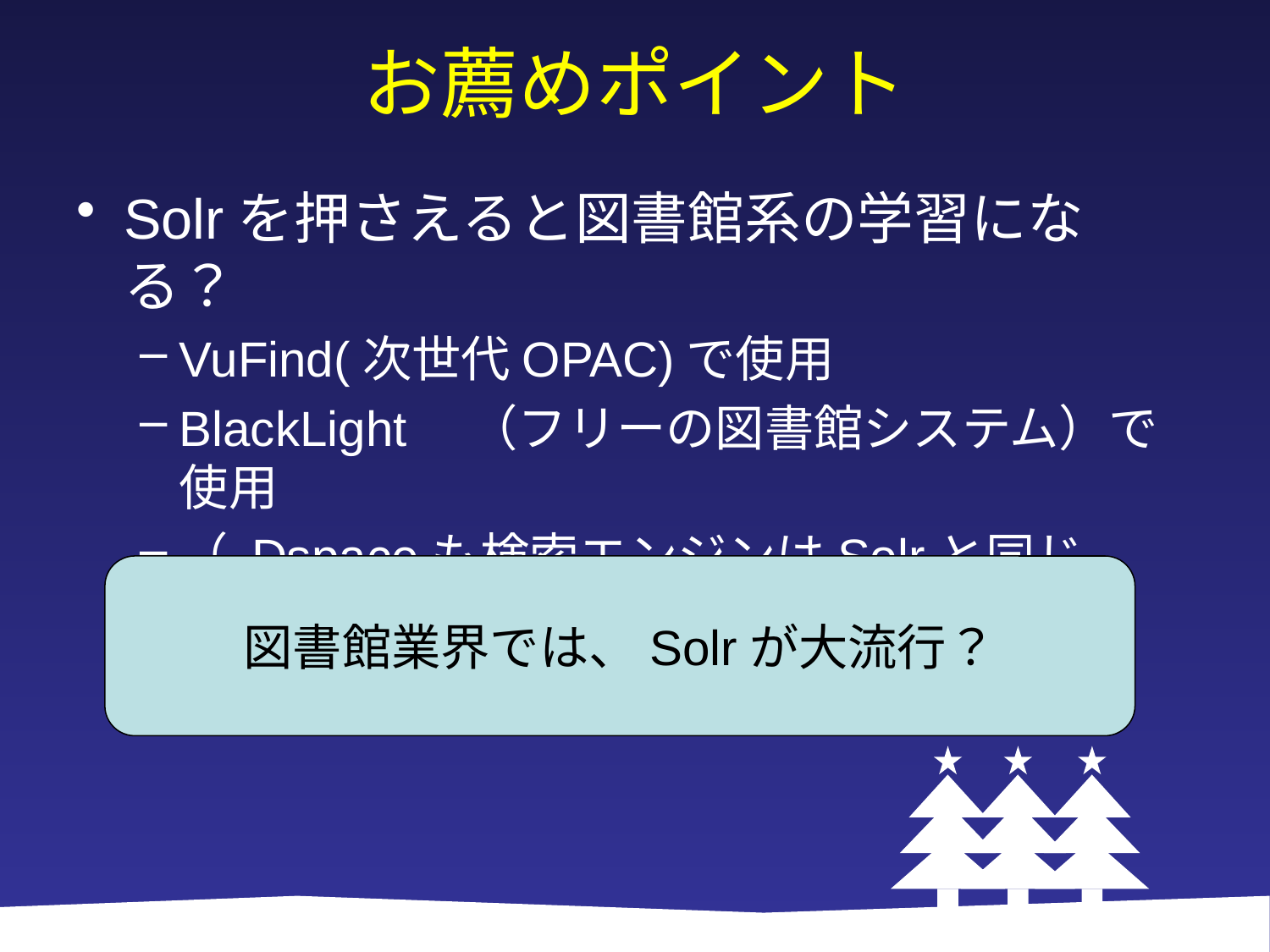

# お薦めポイント
Solrを押さえると図書館系の学習になる？
VuFind(次世代OPAC)で使用
BlackLight　（フリーの図書館システム）で使用
（ Dspaceも検索エンジンはSolrと同じLucene)
図書館業界では、Solrが大流行？